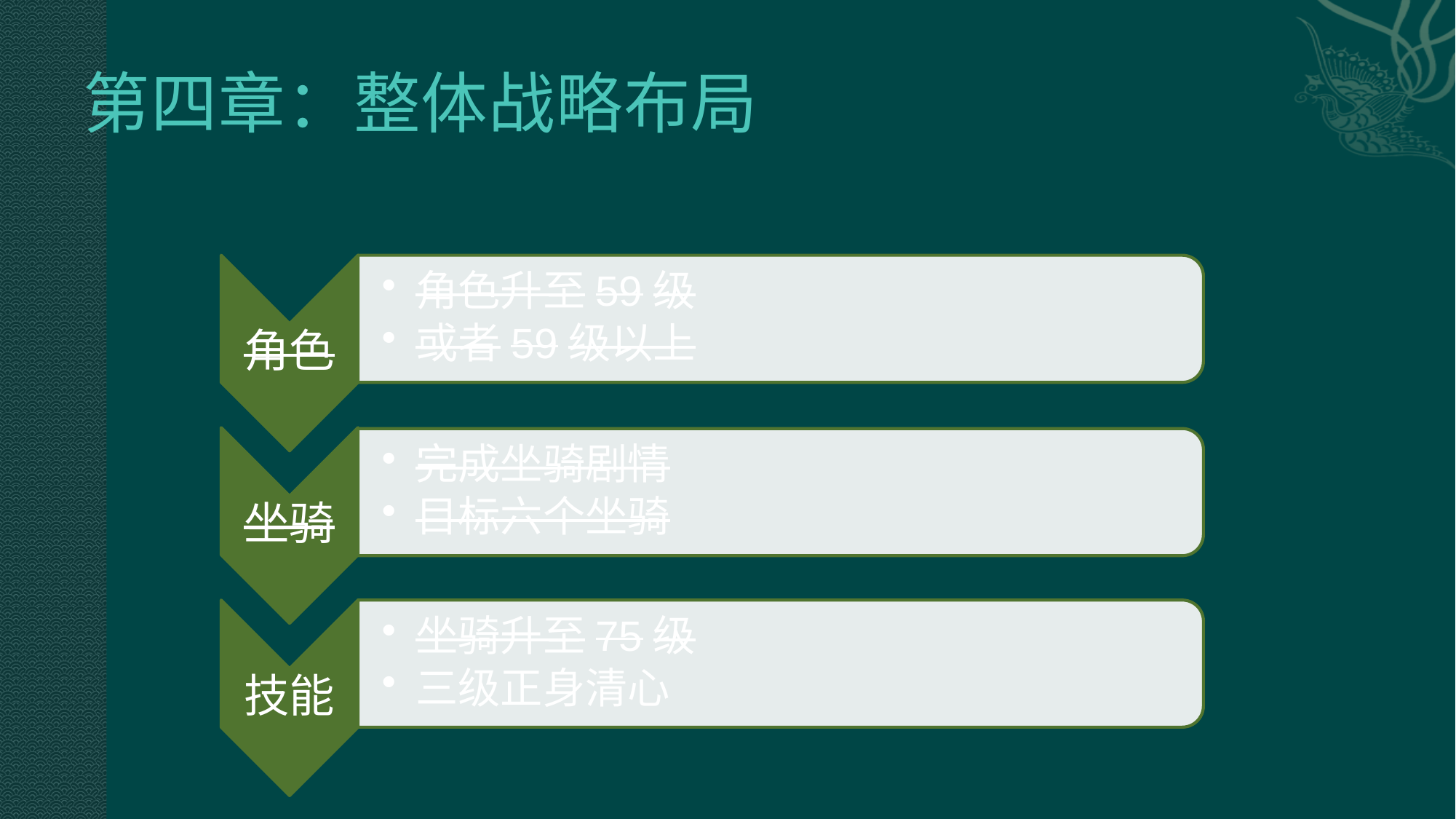

# 第四章：整体战略布局
角色
角色升至59级
或者59级以上
坐骑
完成坐骑剧情
目标六个坐骑
技能
坐骑升至75级
三级正身清心